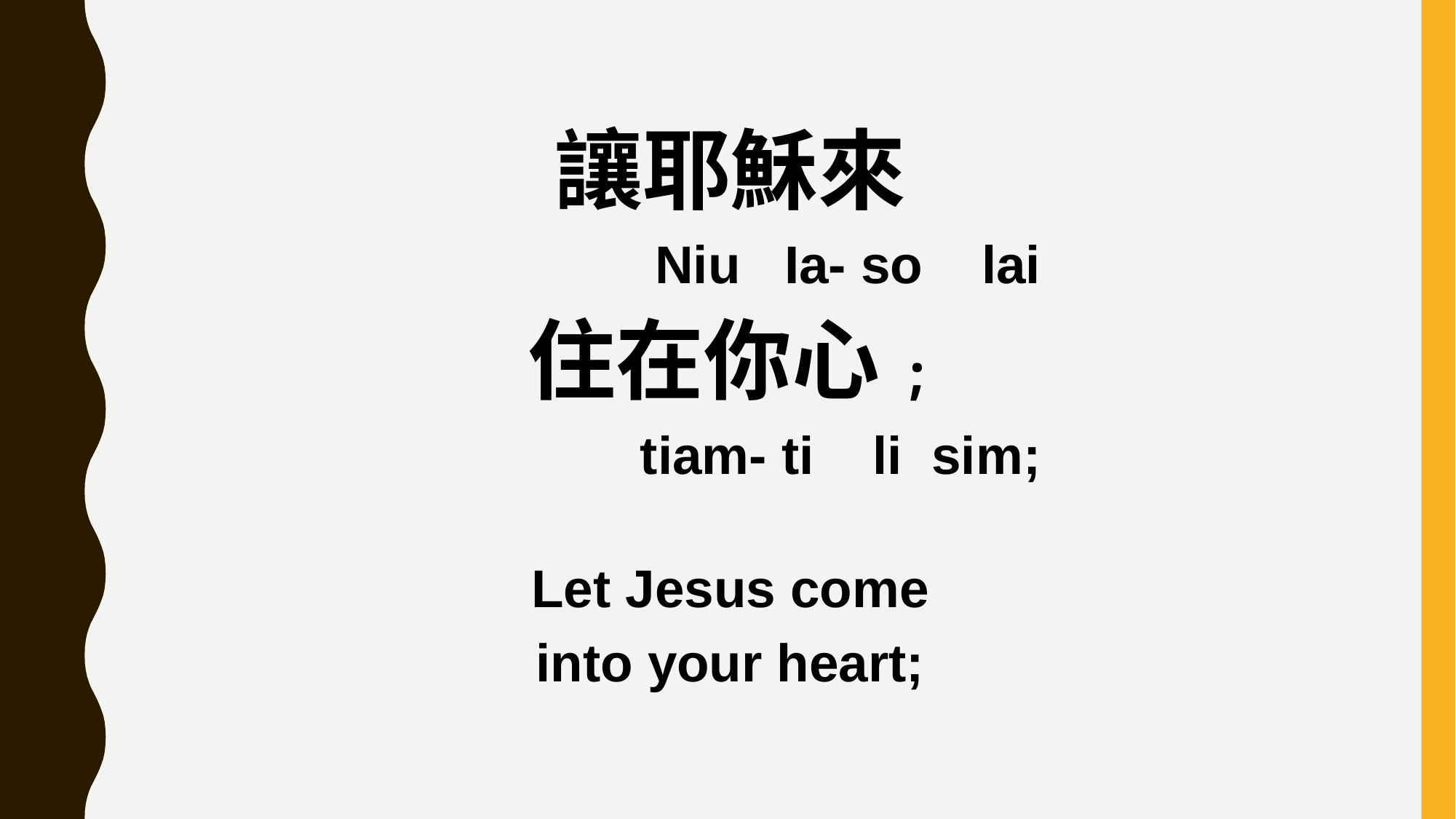

讓耶穌來
                               Niu   Ia- so    lai
住在你心;
                              tiam- ti    li  sim;

Let Jesus come
into your heart;